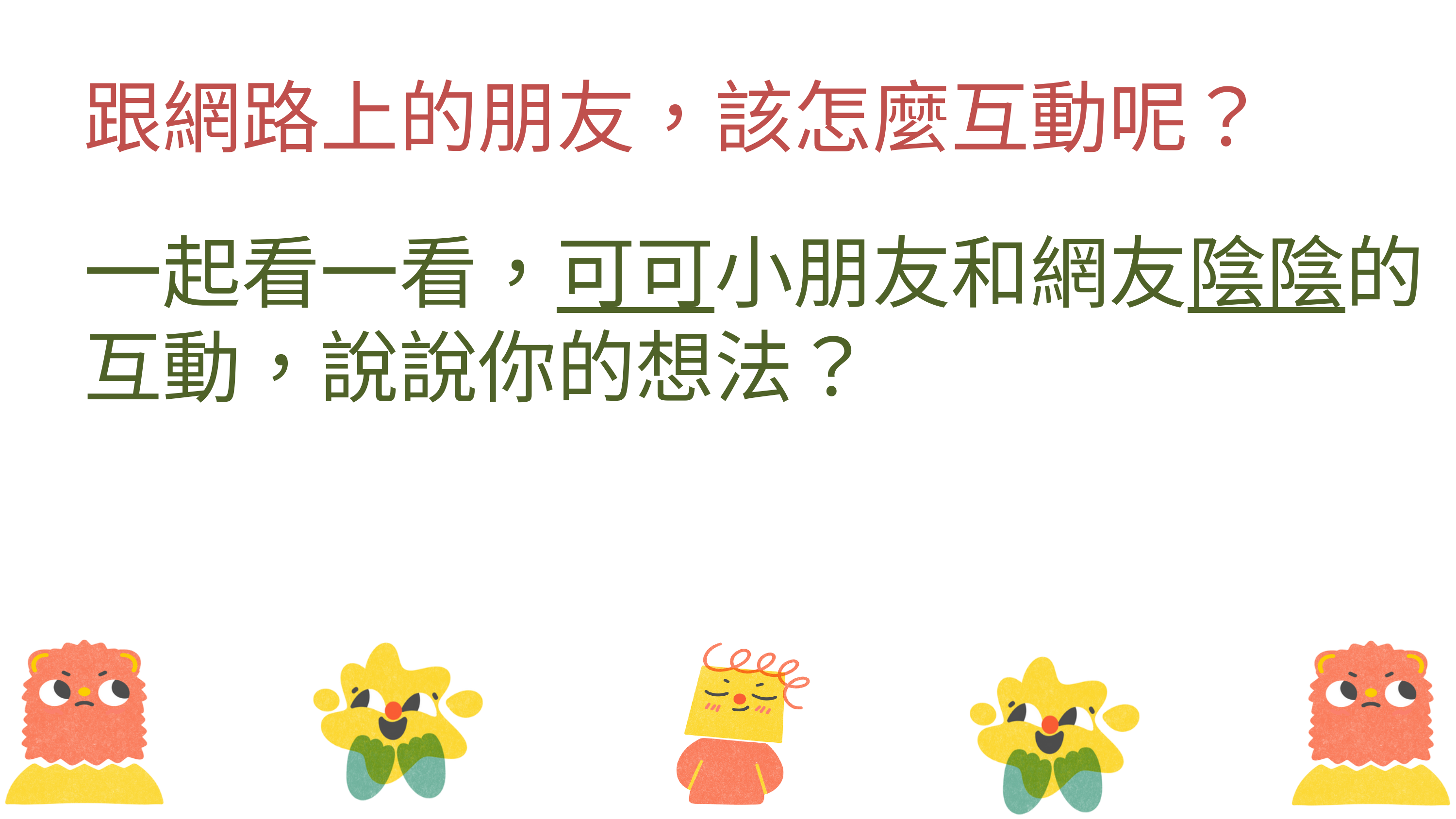

跟網路上的朋友，該怎麼互動呢？

一起看一看，可可小朋友和網友陰陰的互動，說說你的想法？